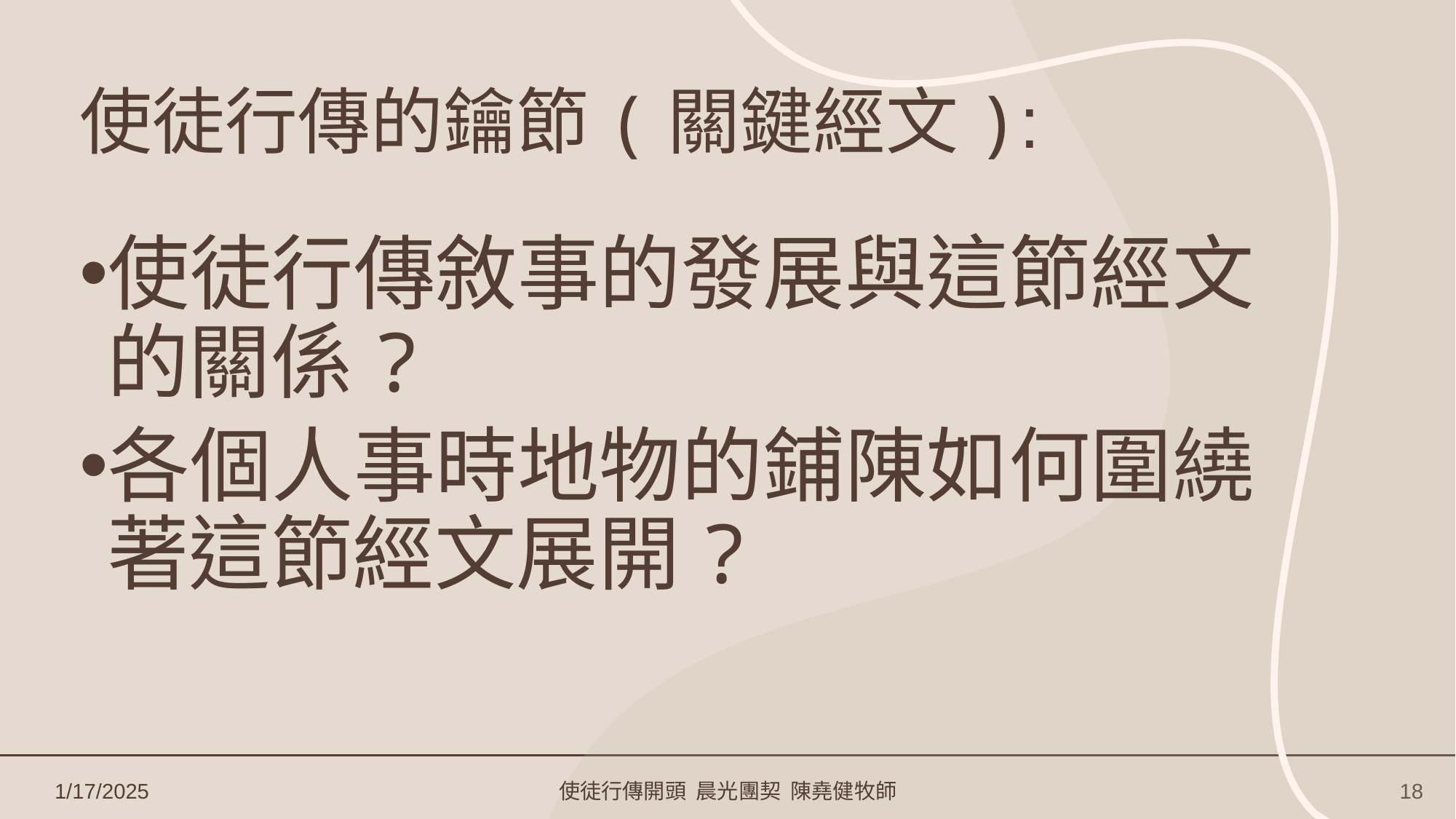

# 使徒行傳的鑰節(關鍵經文):
使徒行傳敘事的發展與這節經文的關係?
各個人事時地物的鋪陳如何圍繞著這節經文展開?
1/17/2025
使徒行傳開頭  晨光團契  陳堯健牧師
18